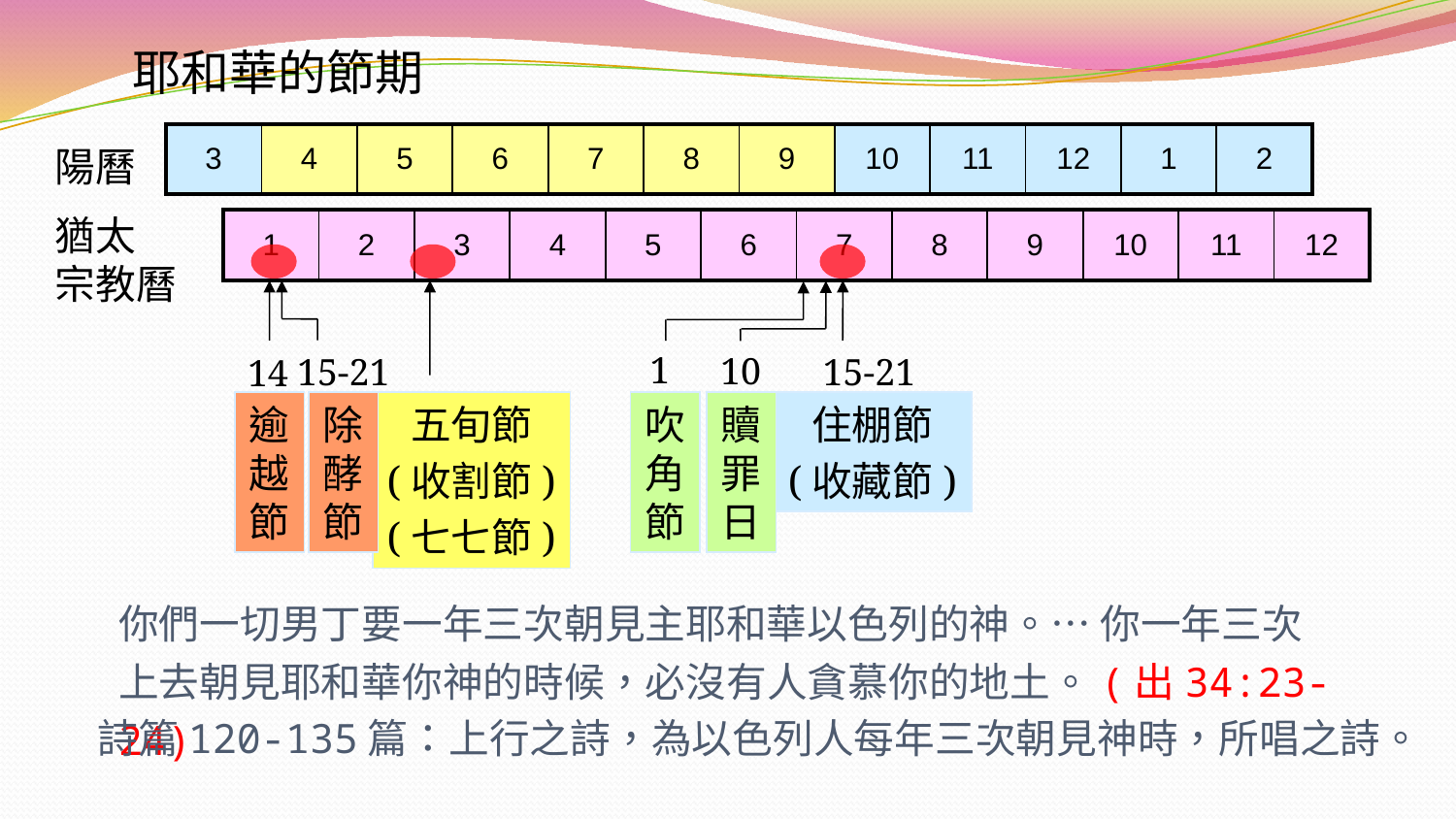

耶和華的節期
| 3 | 4 | 5 | 6 | 7 | 8 | 9 | 10 | 11 | 12 | 1 | 2 |
| --- | --- | --- | --- | --- | --- | --- | --- | --- | --- | --- | --- |
陽曆
猶太
宗教曆
| 1 | 2 | 3 | 4 | 5 | 6 | 7 | 8 | 9 | 10 | 11 | 12 |
| --- | --- | --- | --- | --- | --- | --- | --- | --- | --- | --- | --- |

1
10
15-21
15-21
14
五旬節
(收割節)
(七七節)
逾
越
節
除
酵
節
吹
角
節
贖
罪
日
住棚節
(收藏節)
你們一切男丁要一年三次朝見主耶和華以色列的神。… 你一年三次上去朝見耶和華你神的時候，必沒有人貪慕你的地土。(出34:23-24)
詩篇120-135篇：上行之詩，為以色列人每年三次朝見神時，所唱之詩。